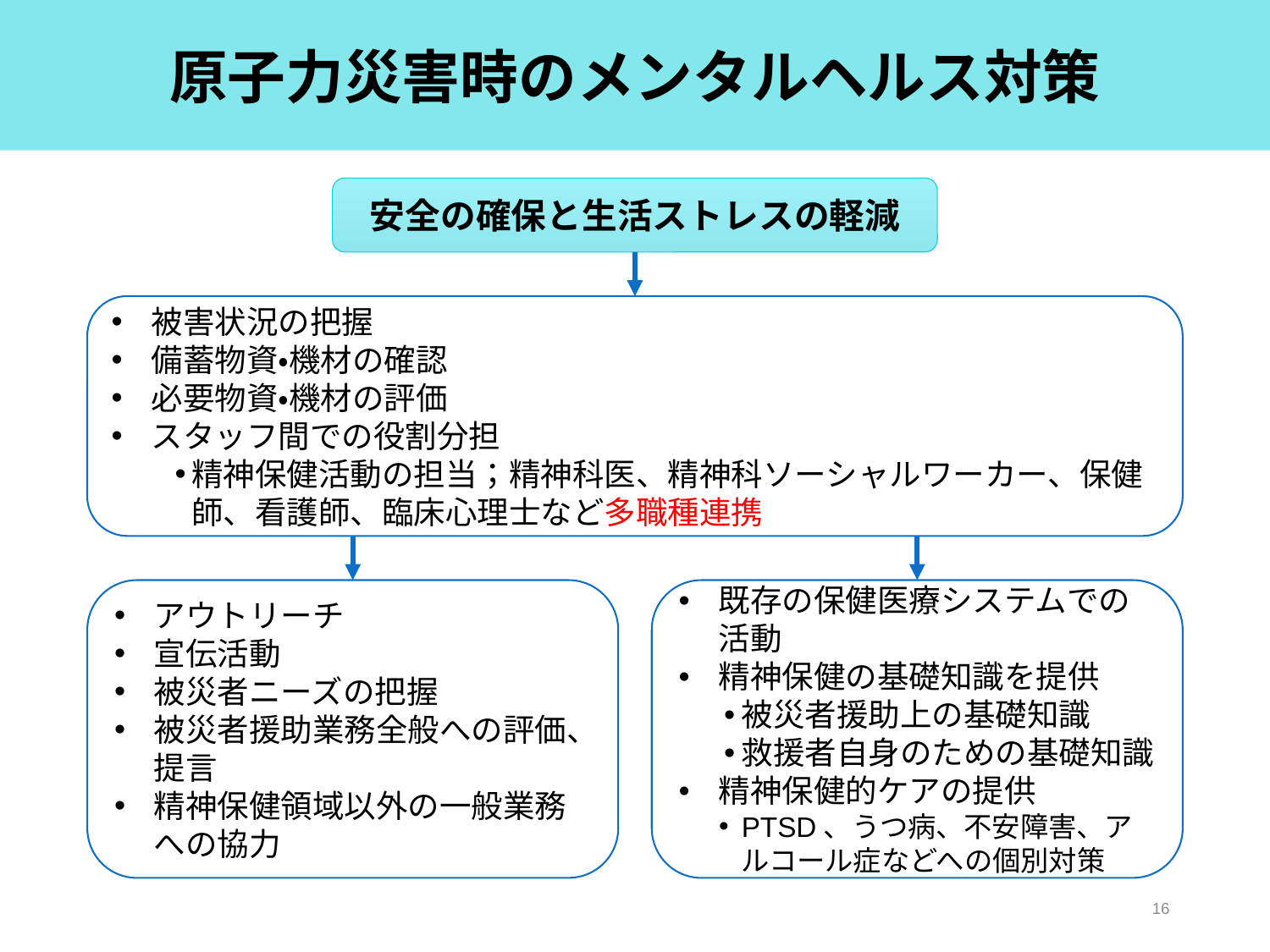

# 原子力災害時のメンタルヘルス対策
安全の確保と生活ストレスの軽減
被害状況の把握
備蓄物資・機材の確認
必要物資・機材の評価
スタッフ間での役割分担
精神保健活動の担当；精神科医、精神科ソーシャルワーカー、保健師、看護師、臨床心理士など多職種連携
アウトリーチ
宣伝活動
被災者ニーズの把握
被災者援助業務全般への評価、提言
精神保健領域以外の一般業務への協力
既存の保健医療システムでの活動
精神保健の基礎知識を提供
被災者援助上の基礎知識
救援者自身のための基礎知識
精神保健的ケアの提供
PTSD、うつ病、不安障害、アルコール症などへの個別対策
16